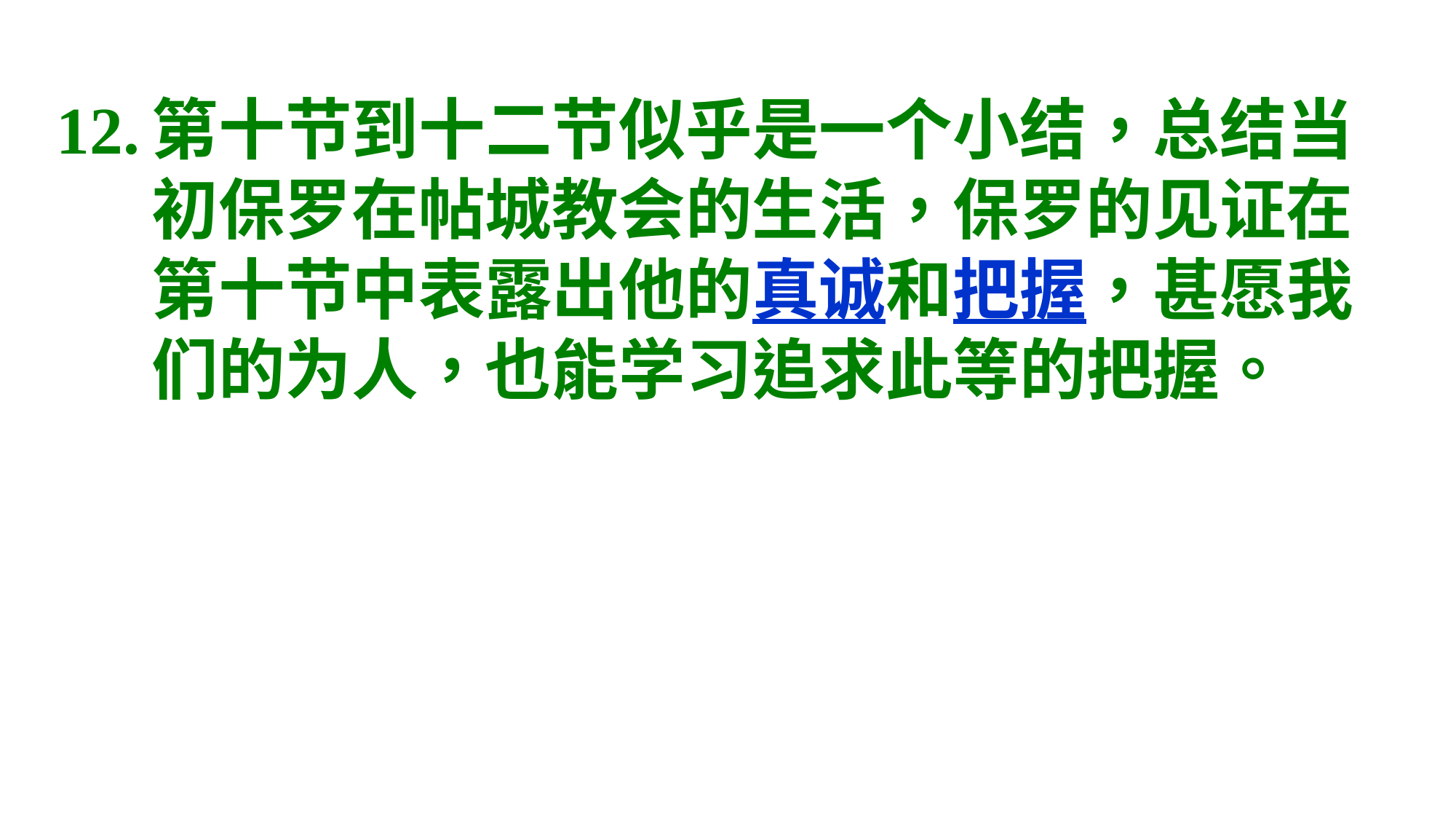

12.	第十节到十二节似乎是一个小结，总结当初保罗在帖城教会的生活，保罗的见证在第十节中表露出他的真诚和把握，甚愿我们的为人，也能学习追求此等的把握。